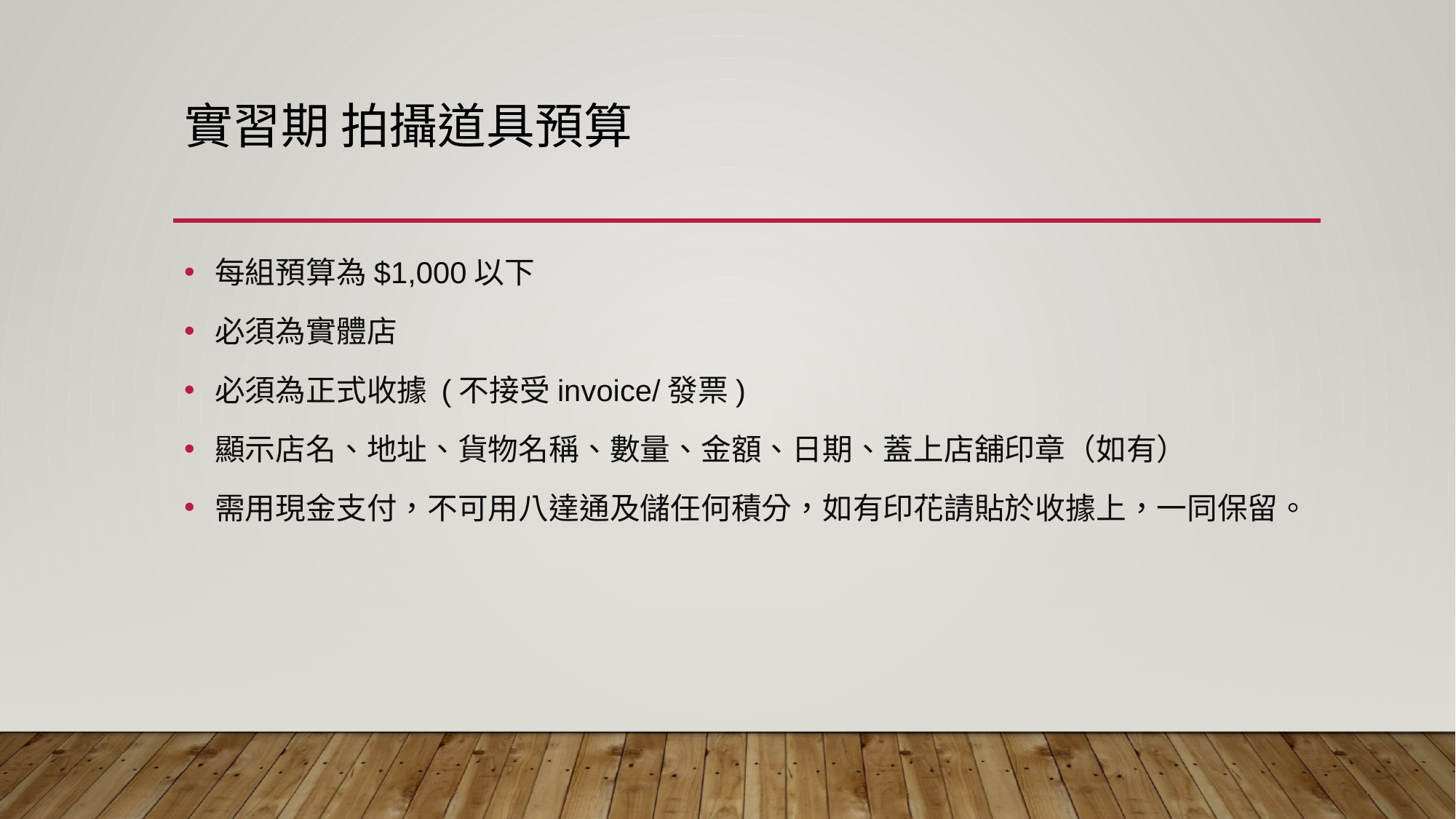

# 實習期 拍攝道具預算
每組預算為$1,000以下
必須為實體店
必須為正式收據 (不接受invoice/發票)
顯示店名、地址、貨物名稱、數量、金額、日期、蓋上店舖印章（如有）
需用現金支付，不可用八達通及儲任何積分，如有印花請貼於收據上，一同保留。